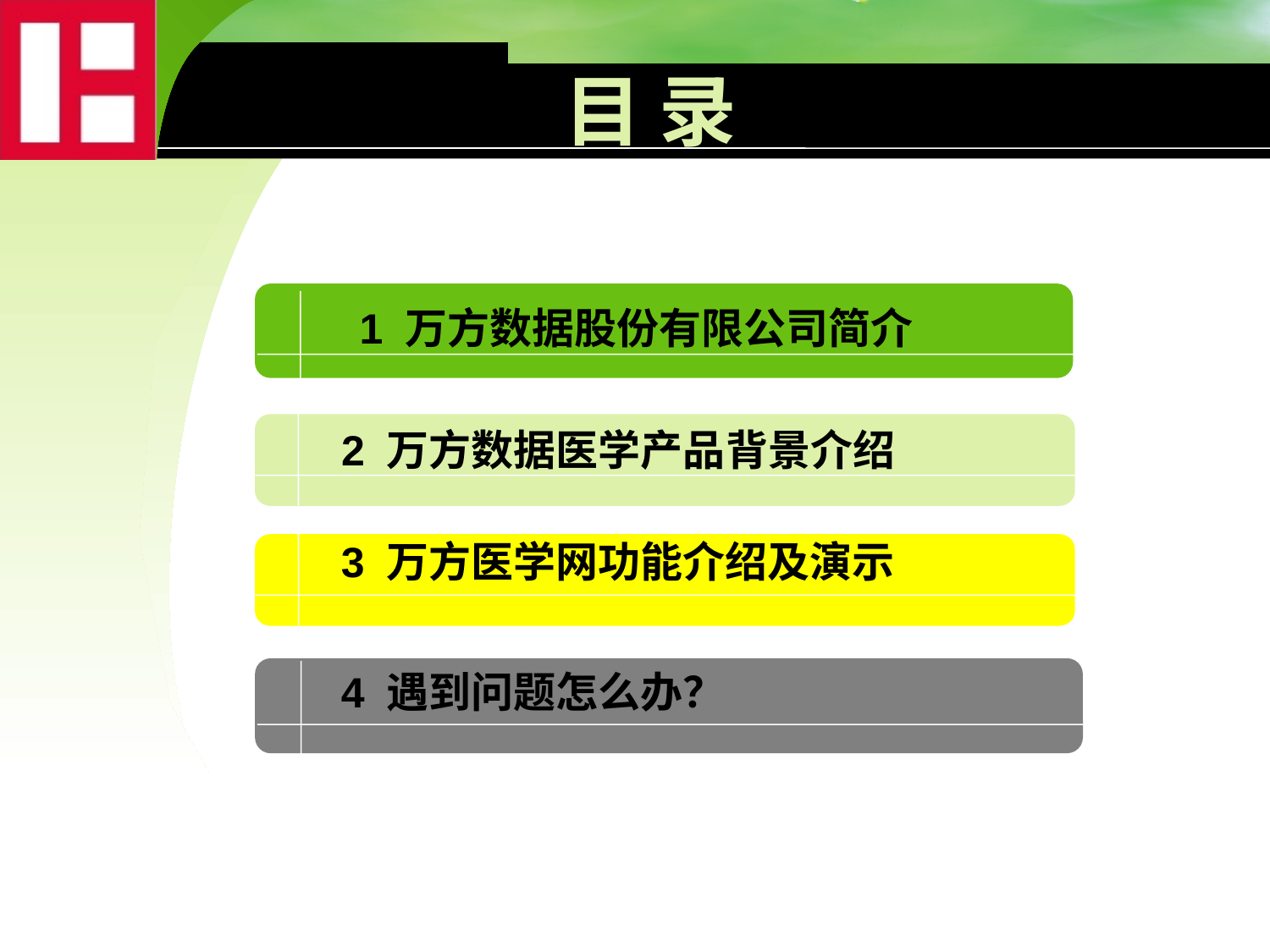

# 目 录

1 万方数据股份有限公司简介

  2 万方数据医学产品背景介绍
  3 万方医学网功能介绍及演示
  4 万方医学网介绍

  4 遇到问题怎么办？